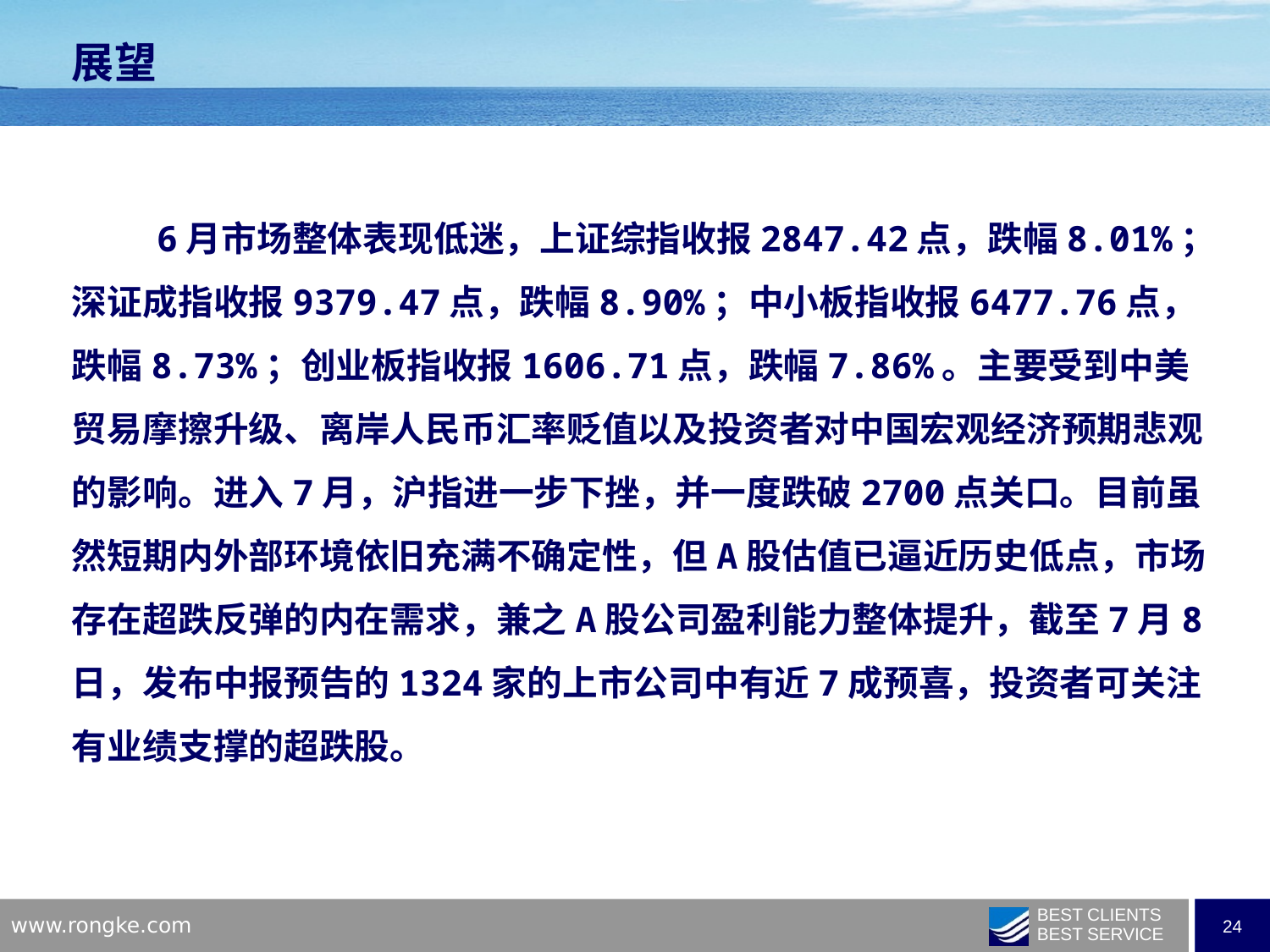

展望

    6月市场整体表现低迷，上证综指收报2847.42点，跌幅8.01%；深证成指收报9379.47点，跌幅8.90%；中小板指收报6477.76点，跌幅8.73%；创业板指收报1606.71点，跌幅7.86%。主要受到中美贸易摩擦升级、离岸人民币汇率贬值以及投资者对中国宏观经济预期悲观的影响。进入7月，沪指进一步下挫，并一度跌破2700点关口。目前虽然短期内外部环境依旧充满不确定性，但A股估值已逼近历史低点，市场存在超跌反弹的内在需求，兼之A股公司盈利能力整体提升，截至7月8日，发布中报预告的1324家的上市公司中有近7成预喜，投资者可关注有业绩支撑的超跌股。